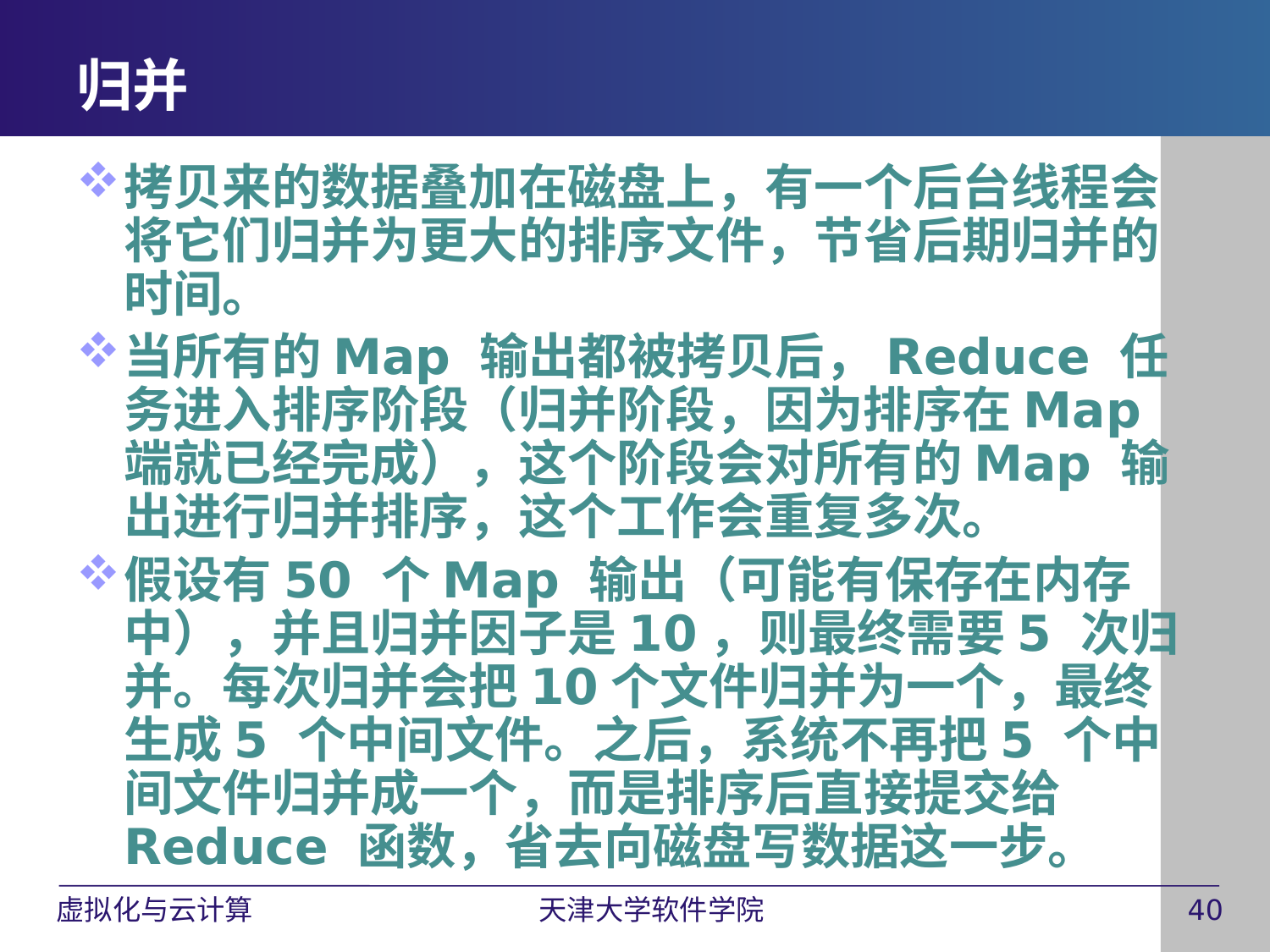

# 归并
拷贝来的数据叠加在磁盘上，有一个后台线程会将它们归并为更大的排序文件，节省后期归并的时间。
当所有的Map 输出都被拷贝后，Reduce 任务进入排序阶段（归并阶段，因为排序在Map 端就已经完成），这个阶段会对所有的Map 输出进行归并排序，这个工作会重复多次。
假设有50 个Map 输出（可能有保存在内存中），并且归并因子是10，则最终需要5 次归并。每次归并会把10个文件归并为一个，最终生成5 个中间文件。之后，系统不再把5 个中间文件归并成一个，而是排序后直接提交给Reduce 函数，省去向磁盘写数据这一步。